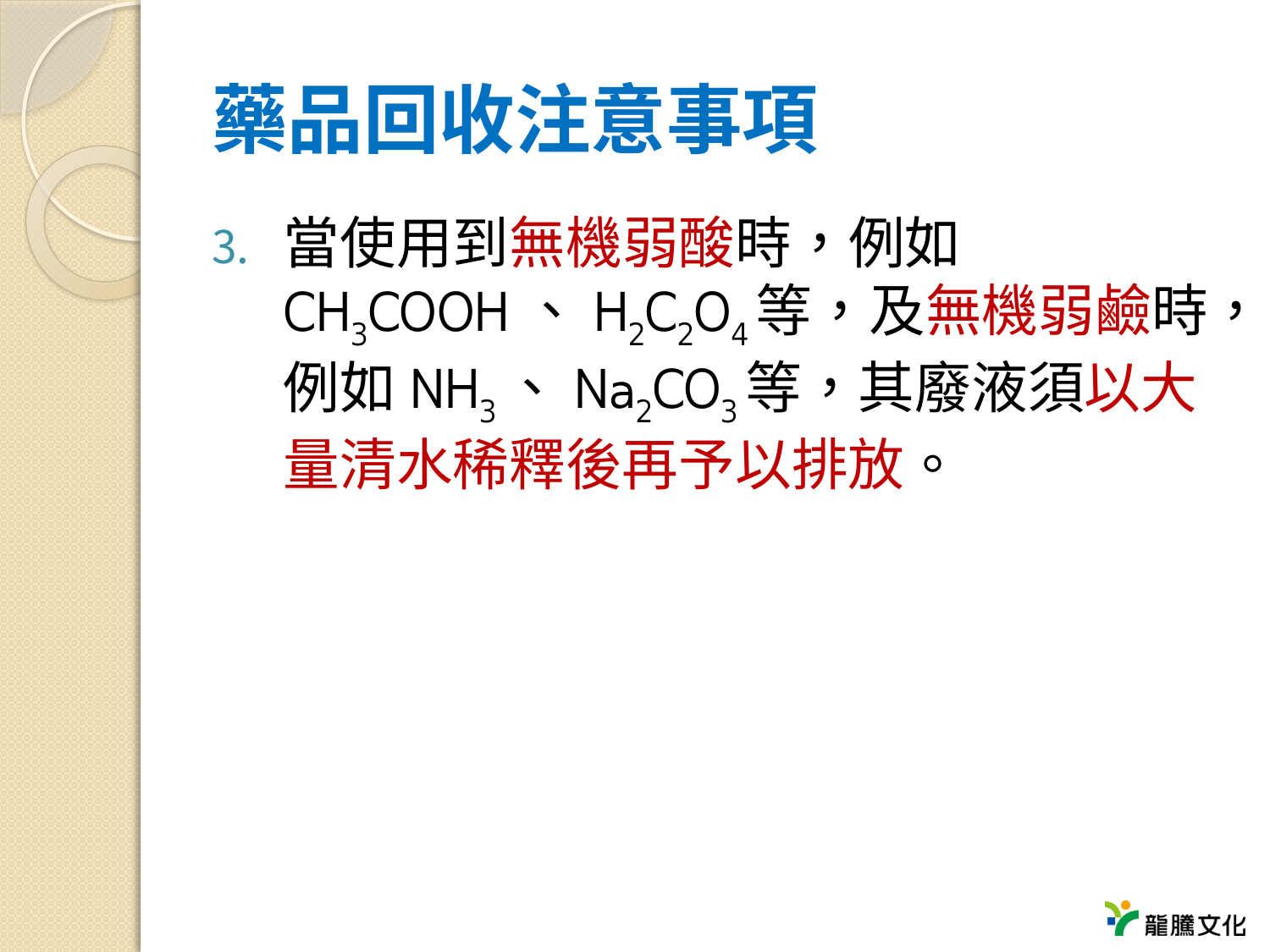

# 藥品回收注意事項
當使用到無機弱酸時，例如CH3COOH、H2C2O4等，及無機弱鹼時，例如NH3、Na2CO3等，其廢液須以大量清水稀釋後再予以排放。